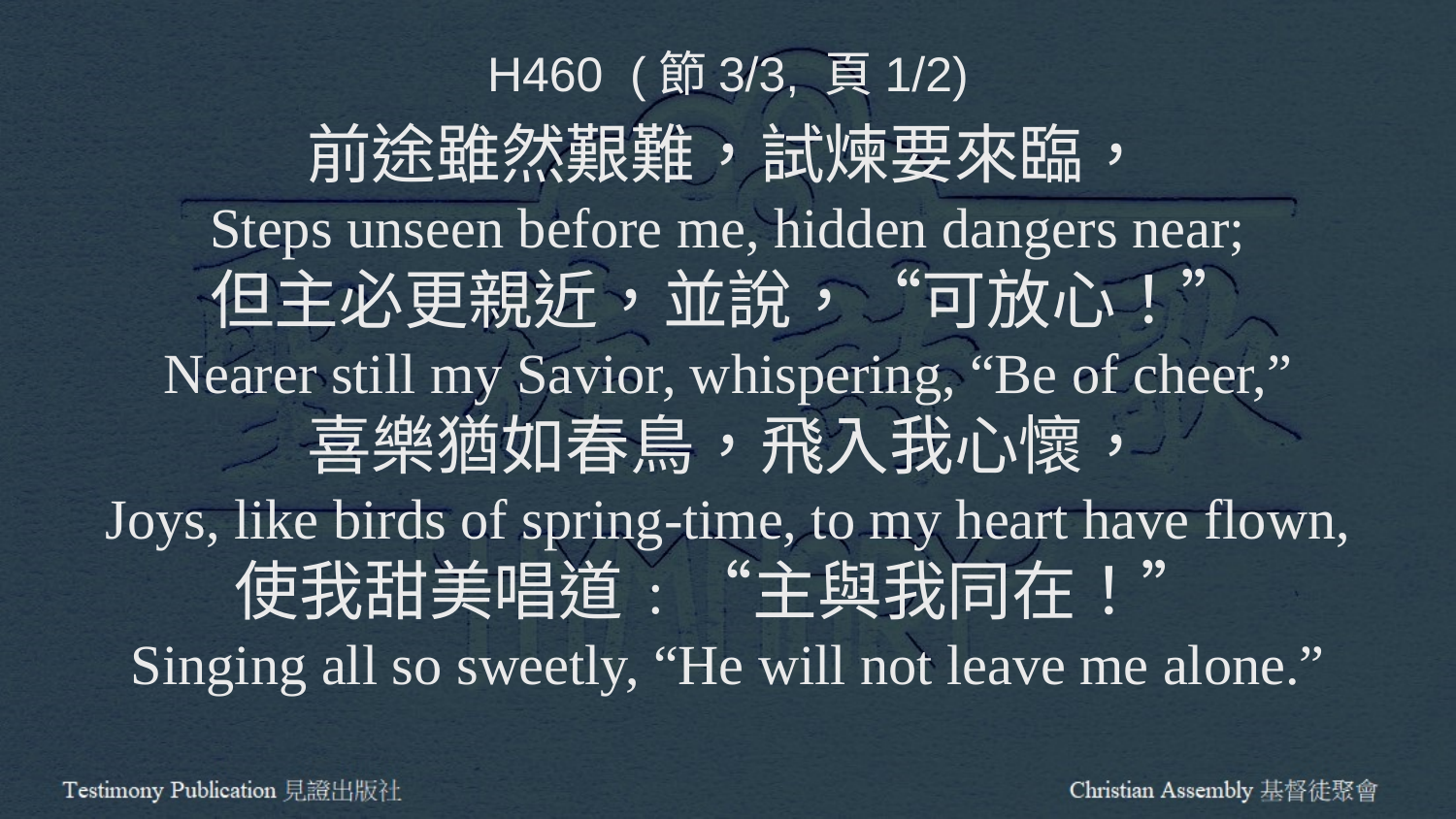

H460  (節3/3, 頁1/2)
前途雖然艱難，試煉要來臨，
Steps unseen before me, hidden dangers near;
但主必更親近，並說，“可放心！”
Nearer still my Savior, whispering, “Be of cheer,”
喜樂猶如春鳥，飛入我心懷，
Joys, like birds of spring-time, to my heart have flown,
使我甜美唱道﹕“主與我同在！”
Singing all so sweetly, “He will not leave me alone.”